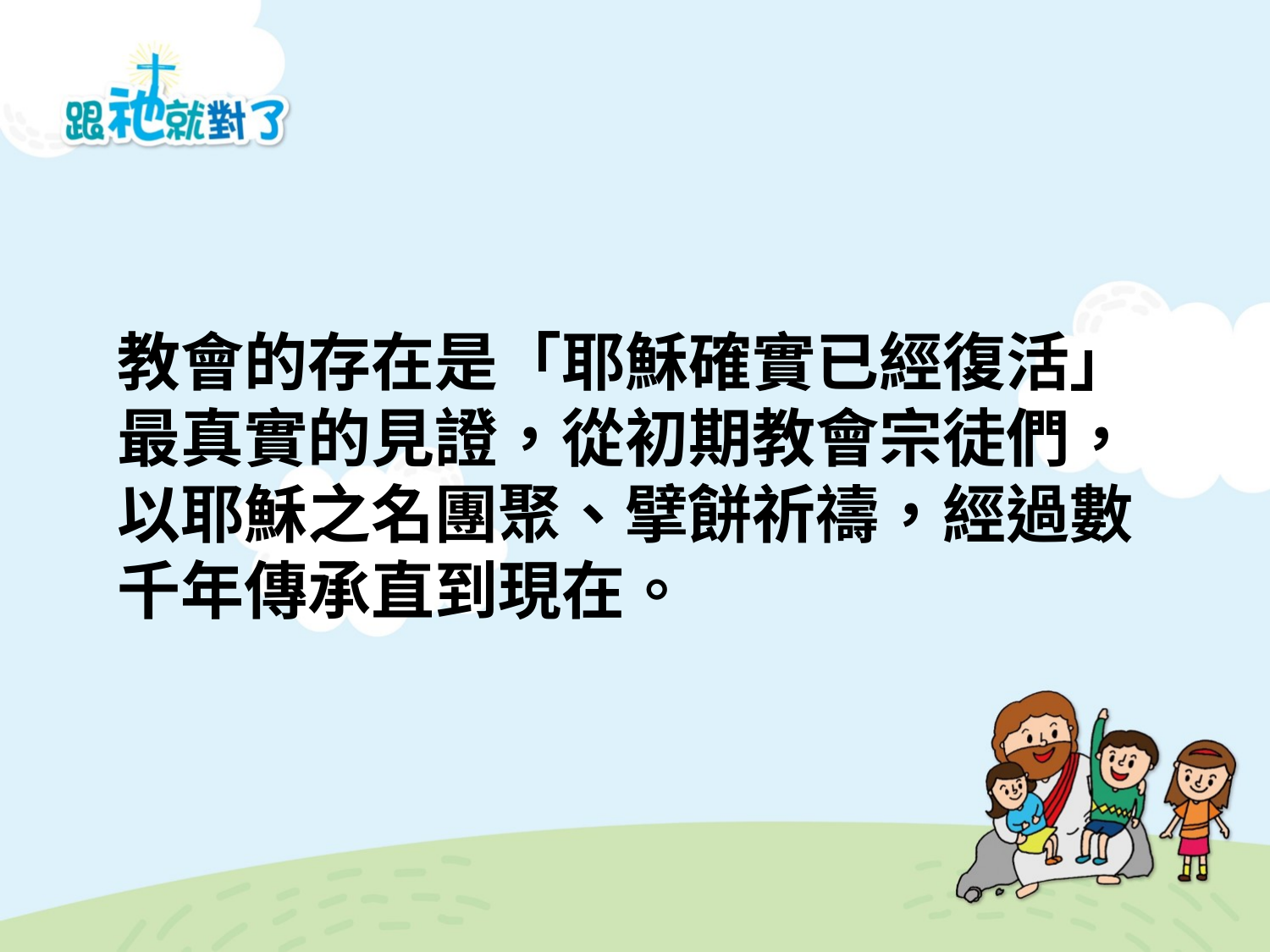

教會的存在是「耶穌確實已經復活」最真實的見證，從初期教會宗徒們，以耶穌之名團聚、擘餅祈禱，經過數千年傳承直到現在。